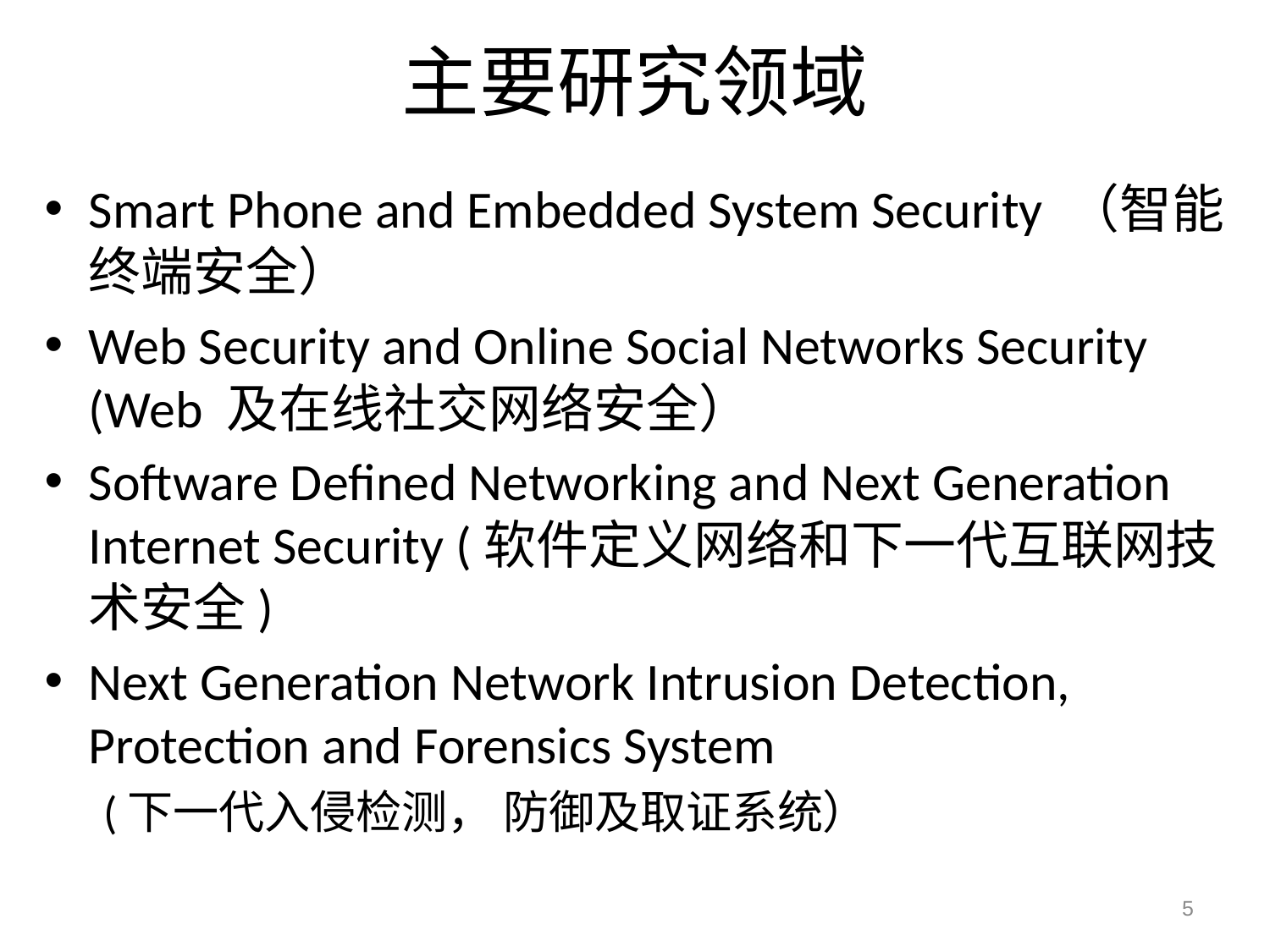

# 主要研究领域
Smart Phone and Embedded System Security （智能终端安全）
Web Security and Online Social Networks Security (Web 及在线社交网络安全）
Software Defined Networking and Next Generation Internet Security (软件定义网络和下一代互联网技术安全)
Next Generation Network Intrusion Detection, Protection and Forensics System
(下一代入侵检测， 防御及取证系统）

5